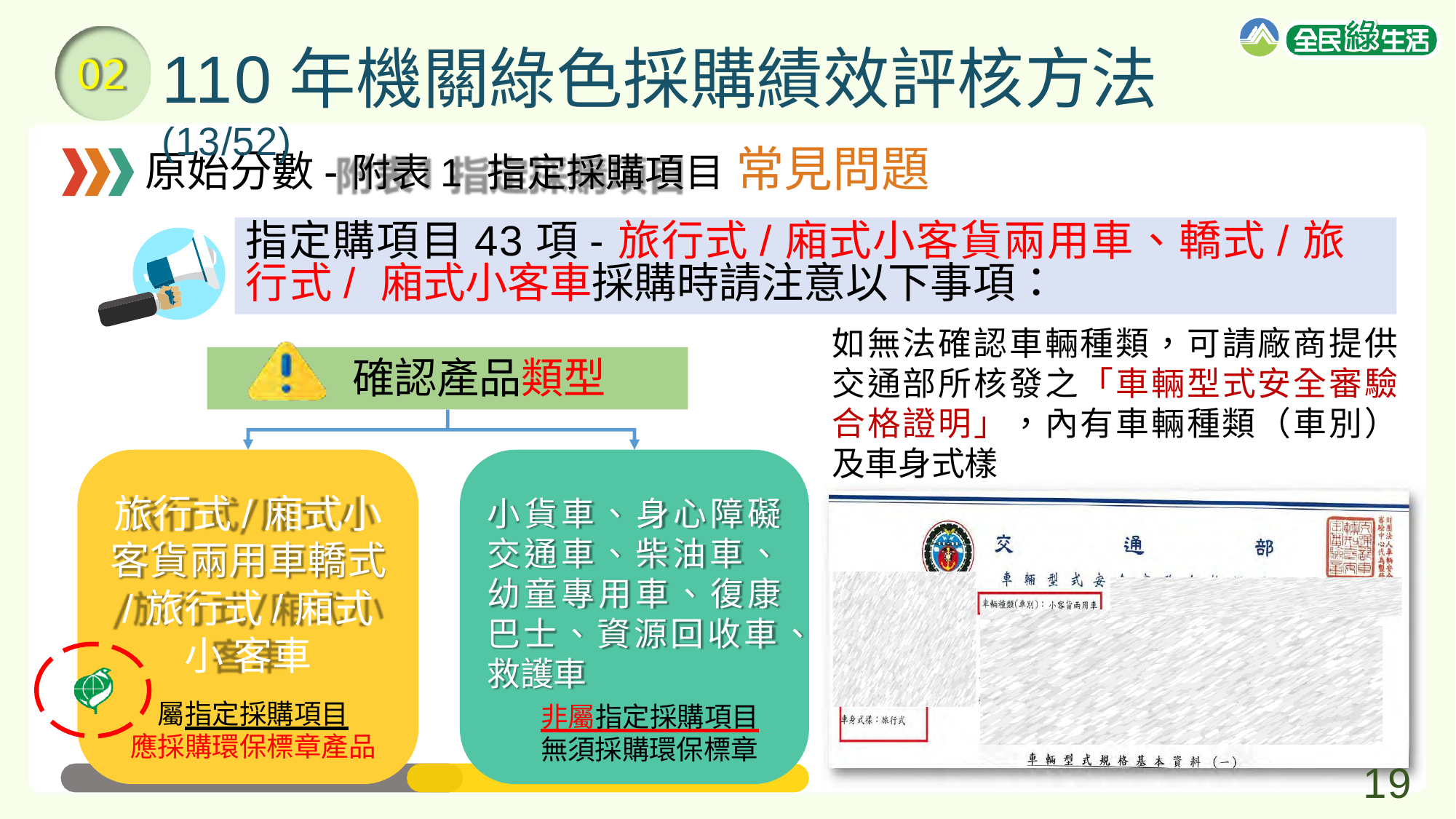

# 110年機關綠色採購績效評核方法(13/52)
02
原始分數-附表1 指定採購項目 常見問題
指定購項目43項-旅行式/廂式小客貨兩用車、轎式/旅行式/ 廂式小客車採購時請注意以下事項：

如無法確認車輛種類，可請廠商提供 交通部所核發之「車輛型式安全審驗 合格證明」，內有車輛種類（車別） 及車身式樣

確認產品類型
旅行式/廂式小 客貨兩用車轎式
/旅行式/廂式小 客車
屬指定採購項目 應採購環保標章產品
小貨車、身心障礙 交通車、柴油車、 幼童專用車、復康 巴士、資源回收車、 救護車
非屬指定採購項目
無須採購環保標章

19